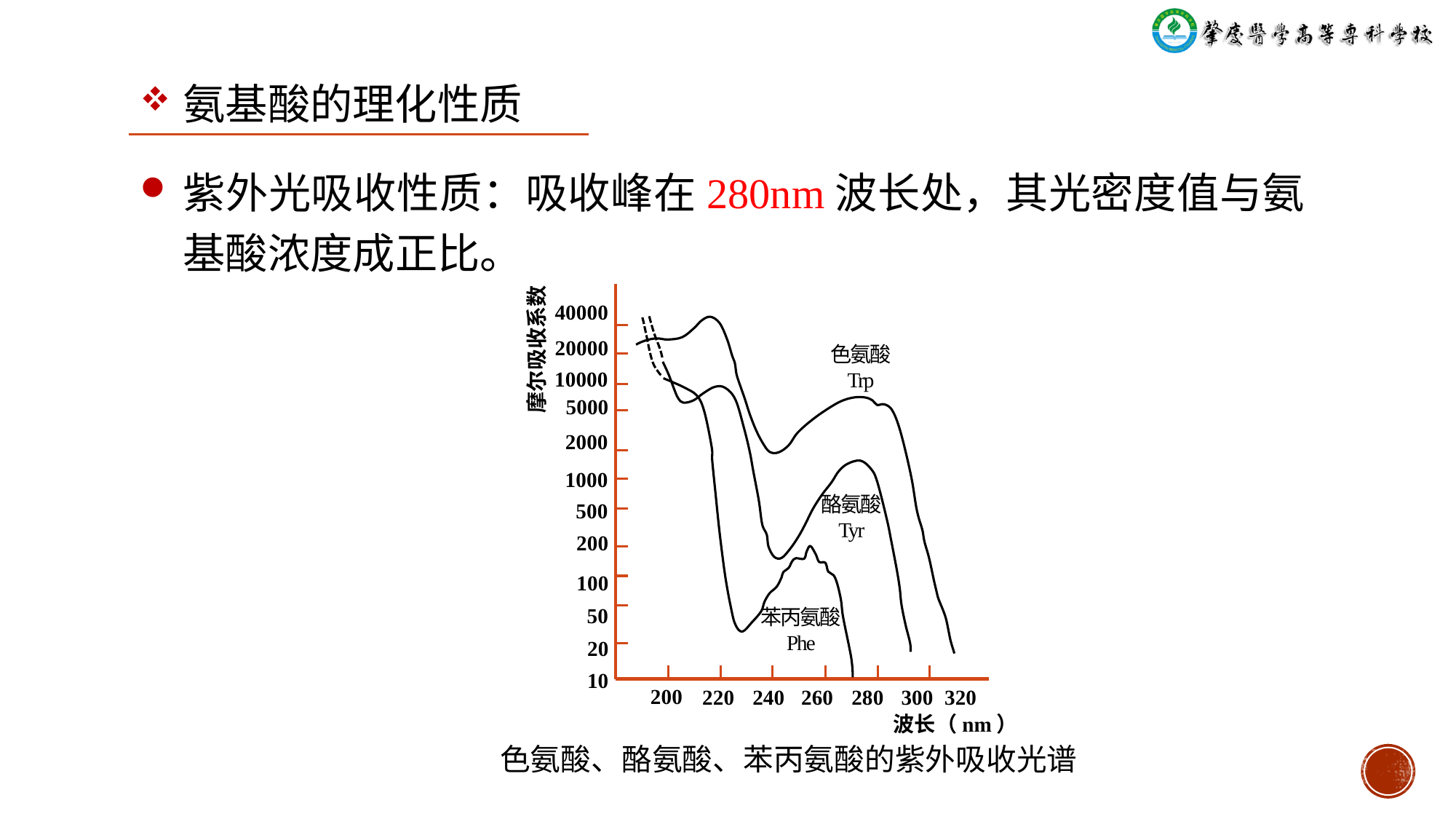

氨基酸的理化性质
紫外光吸收性质：吸收峰在280nm波长处，其光密度值与氨基酸浓度成正比。
40000

20000
摩尔吸收系数
色氨酸
Trp
10000

5000
2000
1000
酪氨酸
Tyr
500
200
100
50
苯丙氨酸
Phe
20
10
200
220
280
260
320
240
300
波长（nm）
色氨酸、酪氨酸、苯丙氨酸的紫外吸收光谱